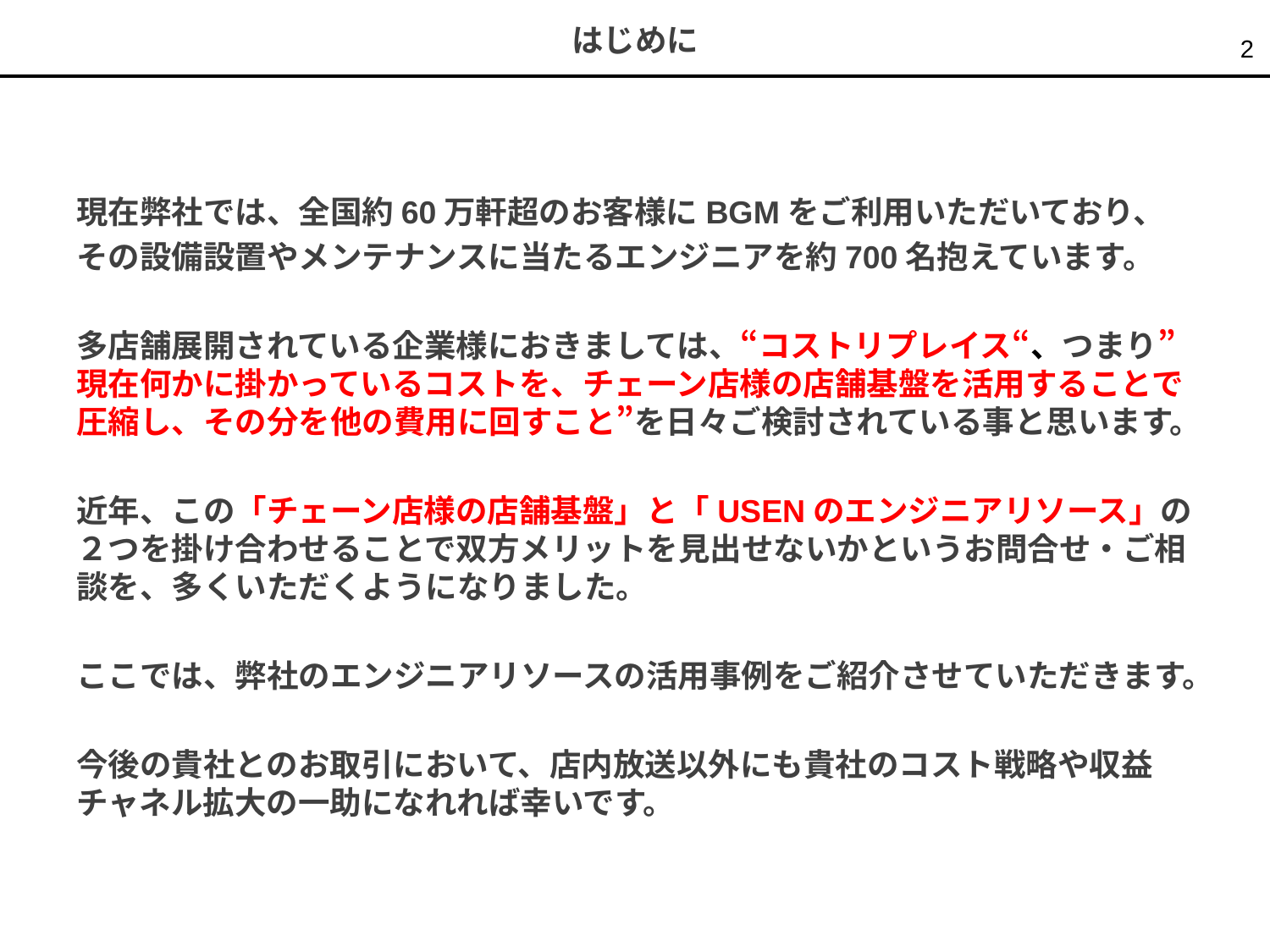

# はじめに
2
現在弊社では、全国約60万軒超のお客様にBGMをご利用いただいており、
その設備設置やメンテナンスに当たるエンジニアを約700名抱えています。

多店舗展開されている企業様におきましては、“コストリプレイス“、つまり”現在何かに掛かっているコストを、チェーン店様の店舗基盤を活用することで圧縮し、その分を他の費用に回すこと”を日々ご検討されている事と思います。

近年、この「チェーン店様の店舗基盤」と「USENのエンジニアリソース」の２つを掛け合わせることで双方メリットを見出せないかというお問合せ・ご相談を、多くいただくようになりました。

ここでは、弊社のエンジニアリソースの活用事例をご紹介させていただきます。

今後の貴社とのお取引において、店内放送以外にも貴社のコスト戦略や収益チャネル拡大の一助になれれば幸いです。